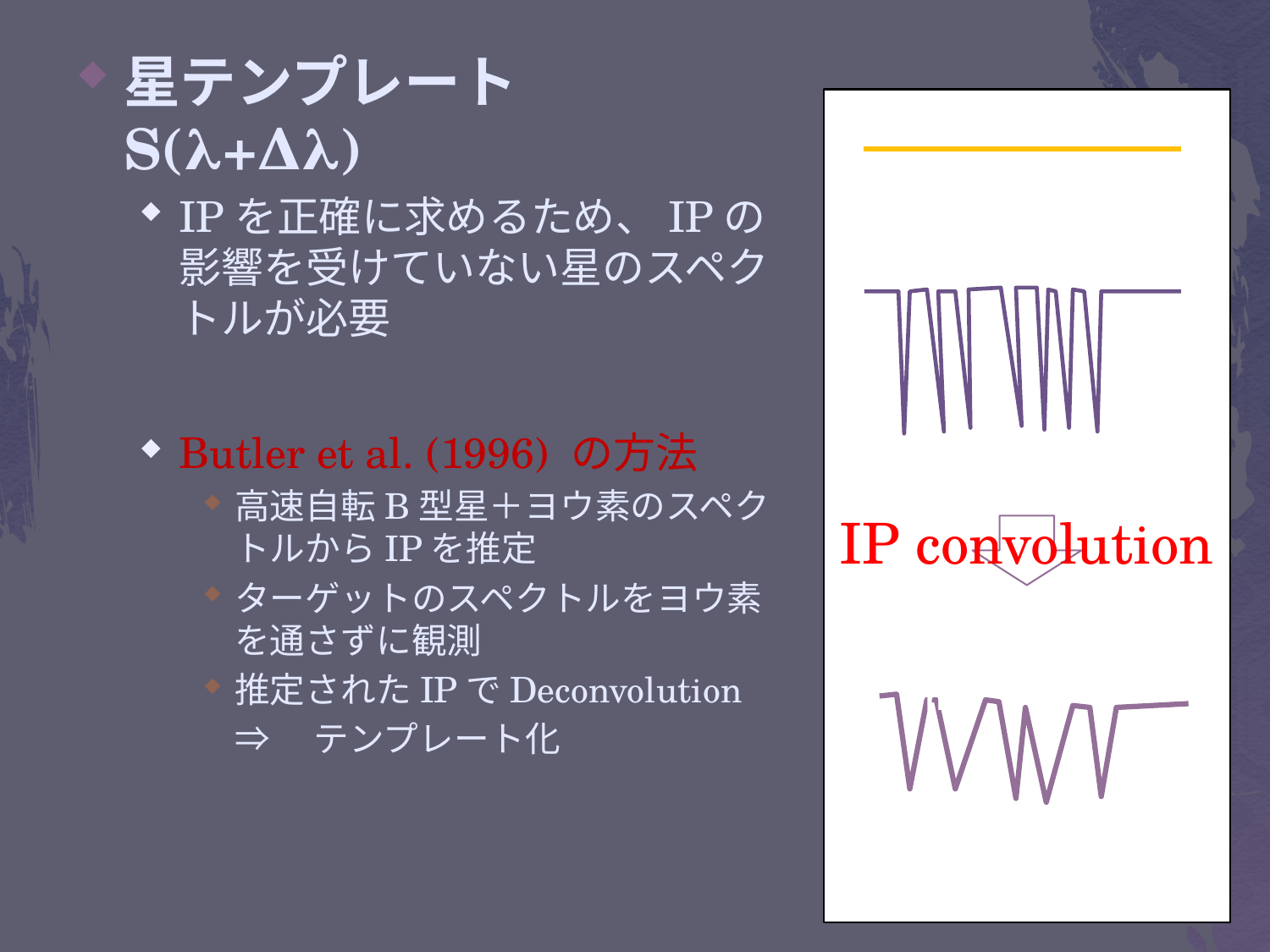

星テンプレート	S(λ+Δλ)
IPを正確に求めるため、IPの影響を受けていない星のスペクトルが必要

Butler et al. (1996) の方法
高速自転B型星＋ヨウ素のスペクトルからIPを推定
ターゲットのスペクトルをヨウ素を通さずに観測
推定されたIPでDeconvolution
	⇒　テンプレート化

IP convolution

B-star
I2
observation
28